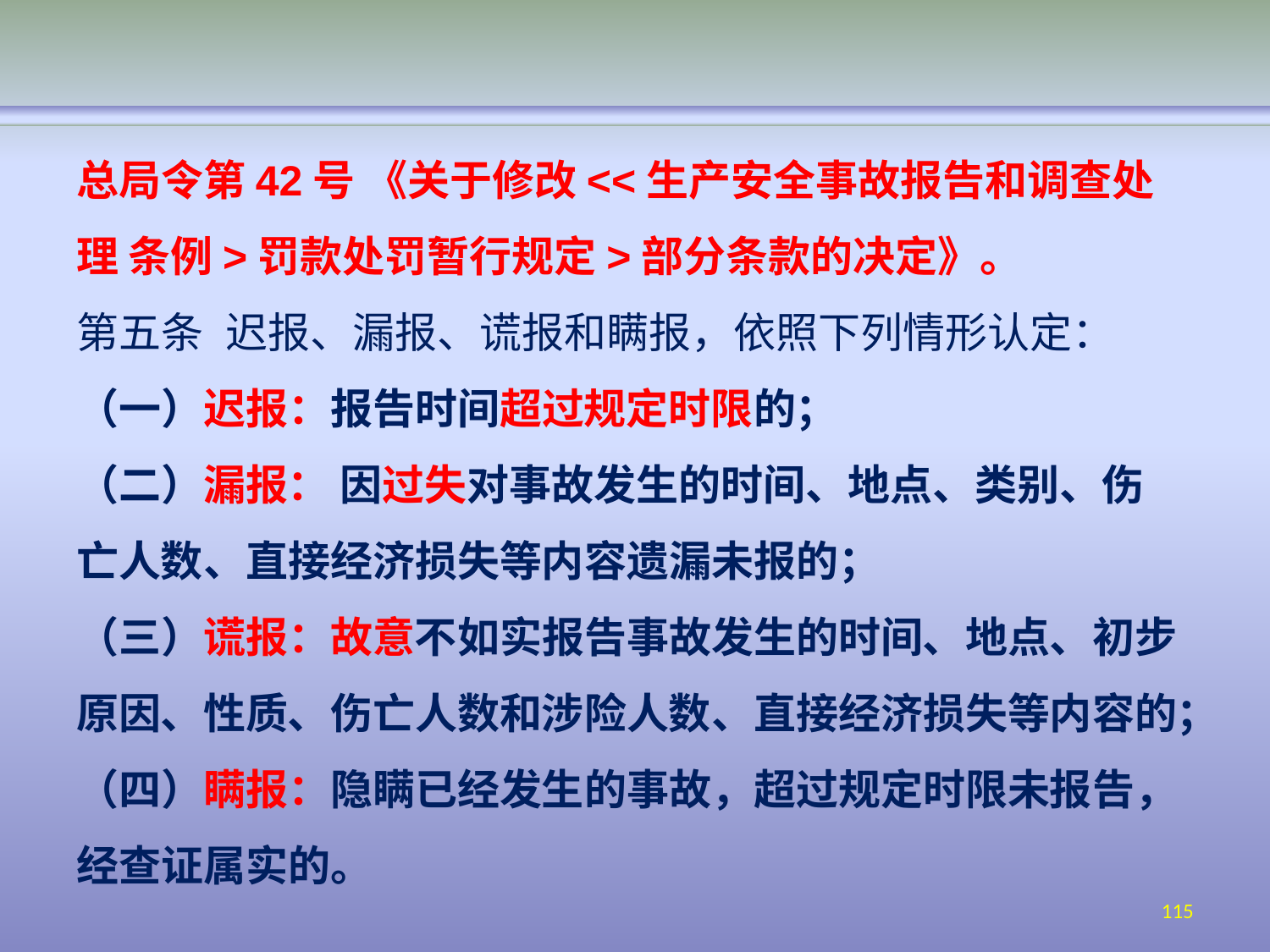

总局令第42号 《关于修改<<生产安全事故报告和调查处理 条例>罚款处罚暂行规定>部分条款的决定》。
第五条	迟报、漏报、谎报和瞒报，依照下列情形认定：
（一）迟报：报告时间超过规定时限的；
（二）漏报： 因过失对事故发生的时间、地点、类别、伤 亡人数、直接经济损失等内容遗漏未报的；
（三）谎报：故意不如实报告事故发生的时间、地点、初步 原因、性质、伤亡人数和涉险人数、直接经济损失等内容的；
（四）瞒报：隐瞒已经发生的事故，超过规定时限未报告， 经查证属实的。
115